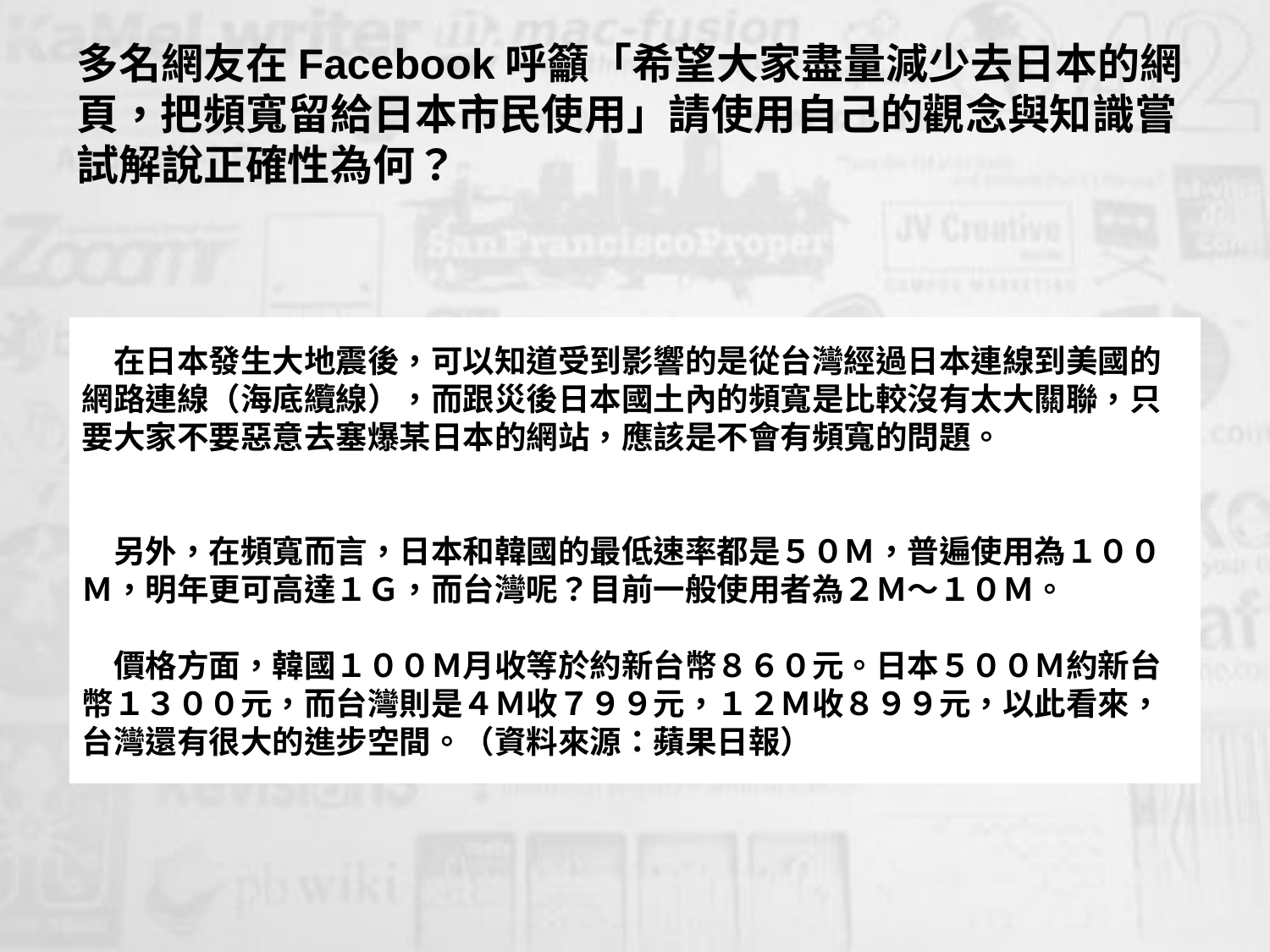

# 多名網友在Facebook呼籲「希望大家盡量減少去日本的網頁，把頻寬留給日本市民使用」請使用自己的觀念與知識嘗試解說正確性為何？
　在日本發生大地震後，可以知道受到影響的是從台灣經過日本連線到美國的網路連線（海底纜線），而跟災後日本國土內的頻寬是比較沒有太大關聯，只要大家不要惡意去塞爆某日本的網站，應該是不會有頻寬的問題。

　另外，在頻寬而言，日本和韓國的最低速率都是５０Ｍ，普遍使用為１００Ｍ，明年更可高達１Ｇ，而台灣呢？目前一般使用者為２Ｍ～１０Ｍ。

　價格方面，韓國１００Ｍ月收等於約新台幣８６０元。日本５００Ｍ約新台幣１３００元，而台灣則是４Ｍ收７９９元，１２Ｍ收８９９元，以此看來，台灣還有很大的進步空間。（資料來源：蘋果日報）